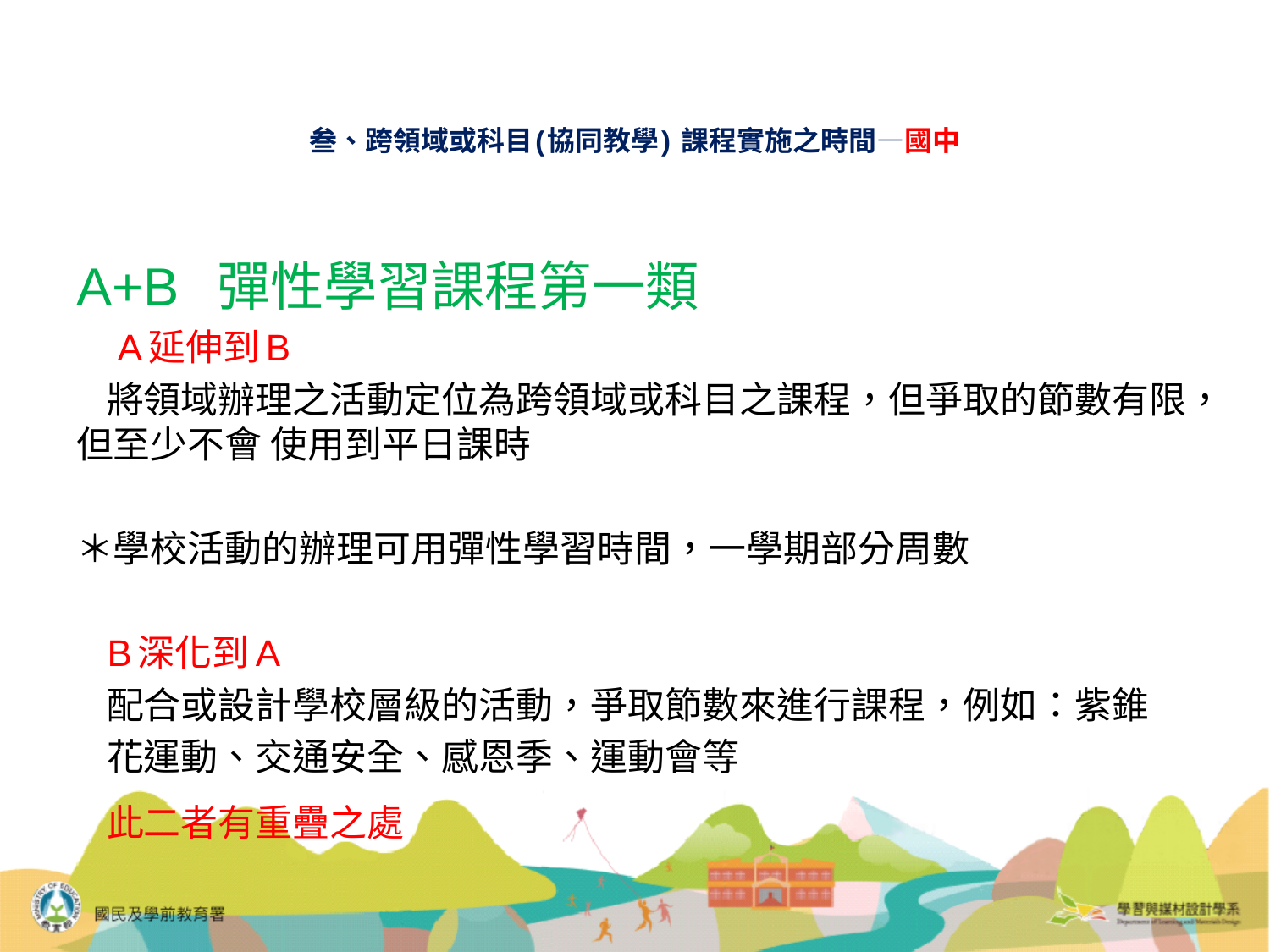

# 叁、跨領域或科目(協同教學) 課程實施之時間—國中
A+B  彈性學習課程第一類
    A延伸到B
   將領域辦理之活動定位為跨領域或科目之課程，但爭取的節數有限，但至少不會 使用到平日課時

＊學校活動的辦理可用彈性學習時間，一學期部分周數

   B深化到A
   配合或設計學校層級的活動，爭取節數來進行課程，例如：紫錐
   花運動、交通安全、感恩季、運動會等
   此二者有重疊之處